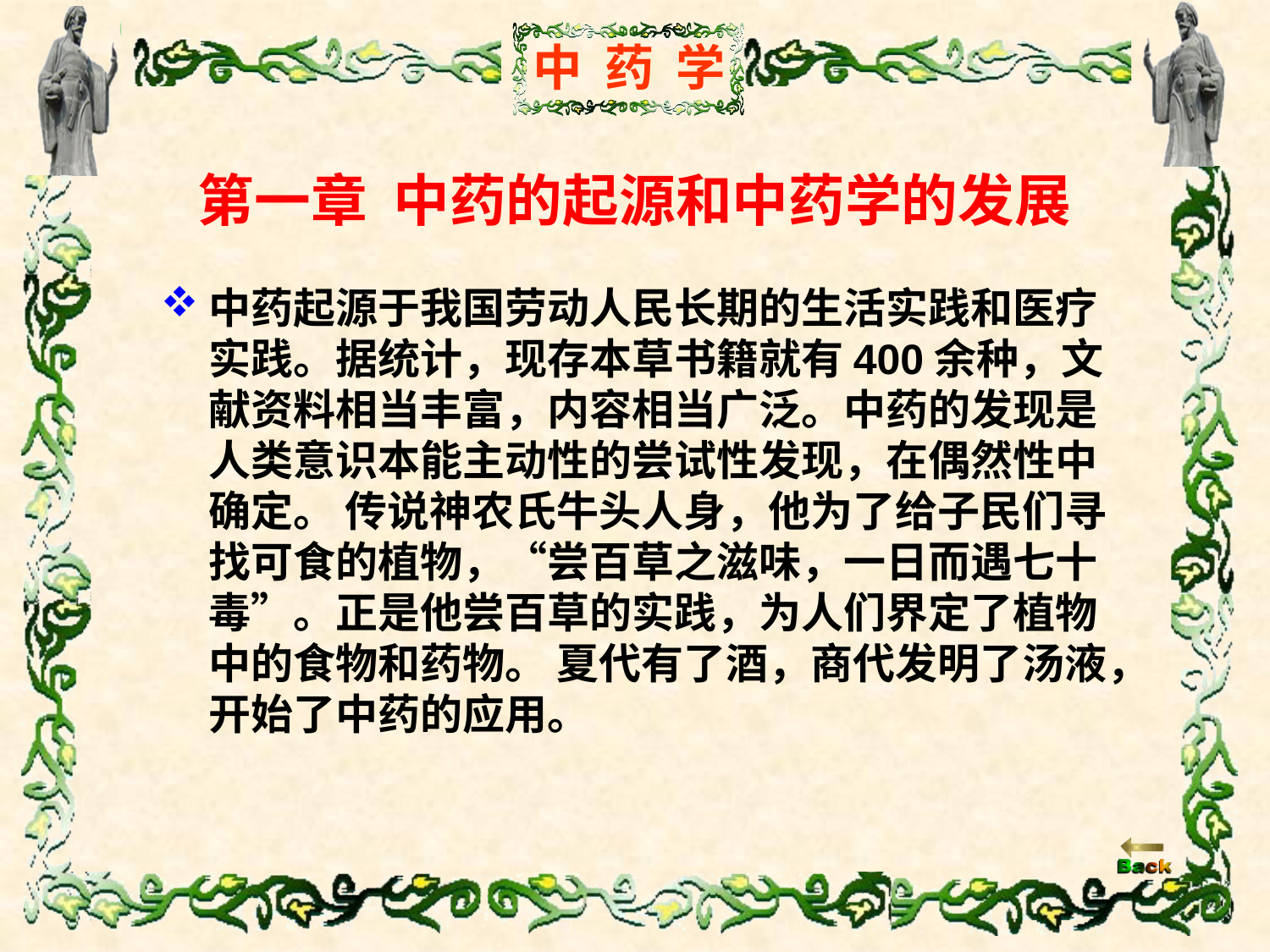

# 第一章  中药的起源和中药学的发展
中药起源于我国劳动人民长期的生活实践和医疗实践。据统计，现存本草书籍就有400余种，文献资料相当丰富，内容相当广泛。中药的发现是人类意识本能主动性的尝试性发现，在偶然性中确定。 传说神农氏牛头人身，他为了给子民们寻找可食的植物，“尝百草之滋味，一日而遇七十毒”。正是他尝百草的实践，为人们界定了植物中的食物和药物。 夏代有了酒，商代发明了汤液，开始了中药的应用。